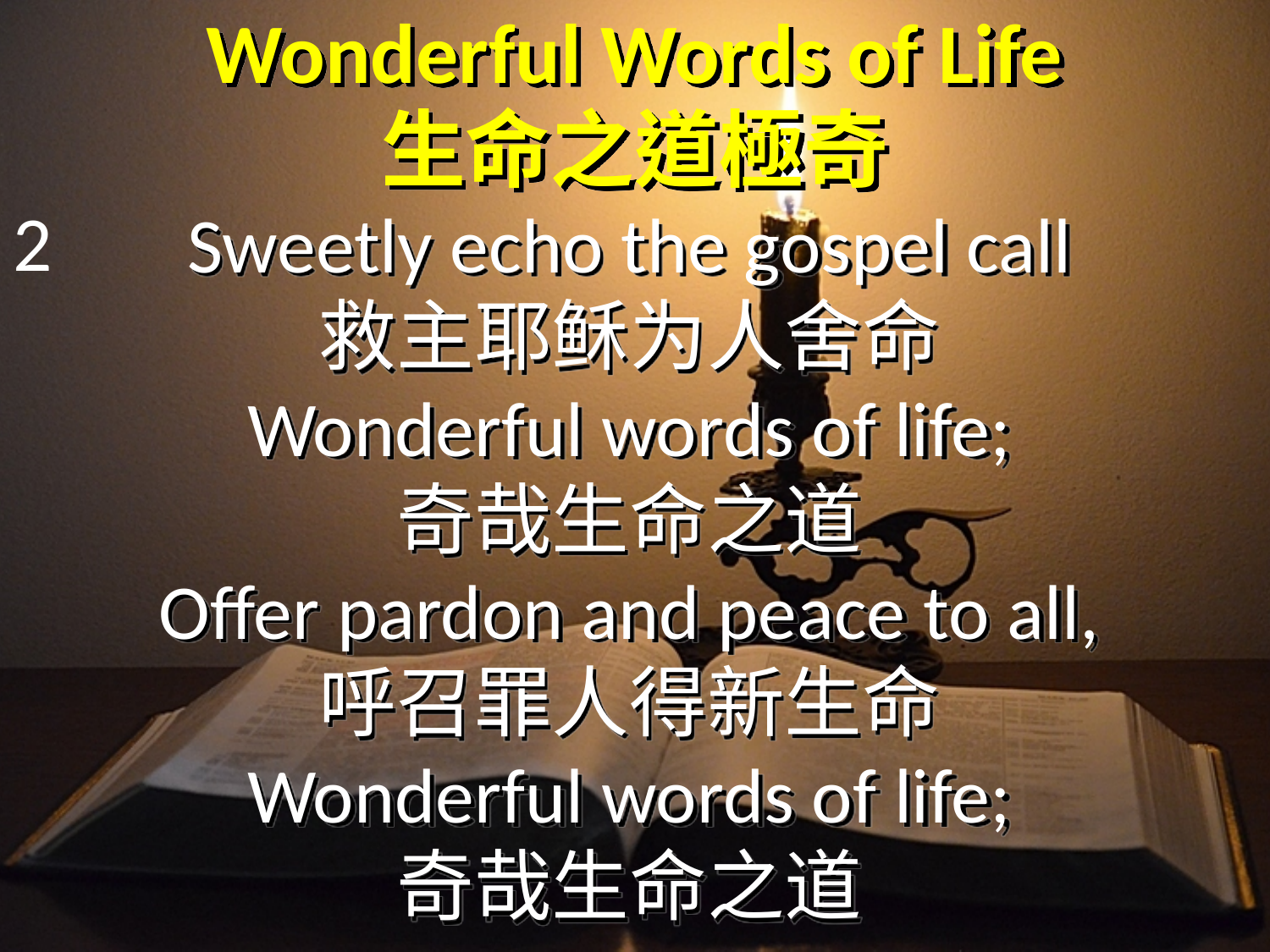

# Wonderful Words of Life 生命之道極奇
2
Sweetly echo the gospel call
救主耶稣为人舍命
Wonderful words of life;
奇哉生命之道
Offer pardon and peace to all,
呼召罪人得新生命
Wonderful words of life;
奇哉生命之道